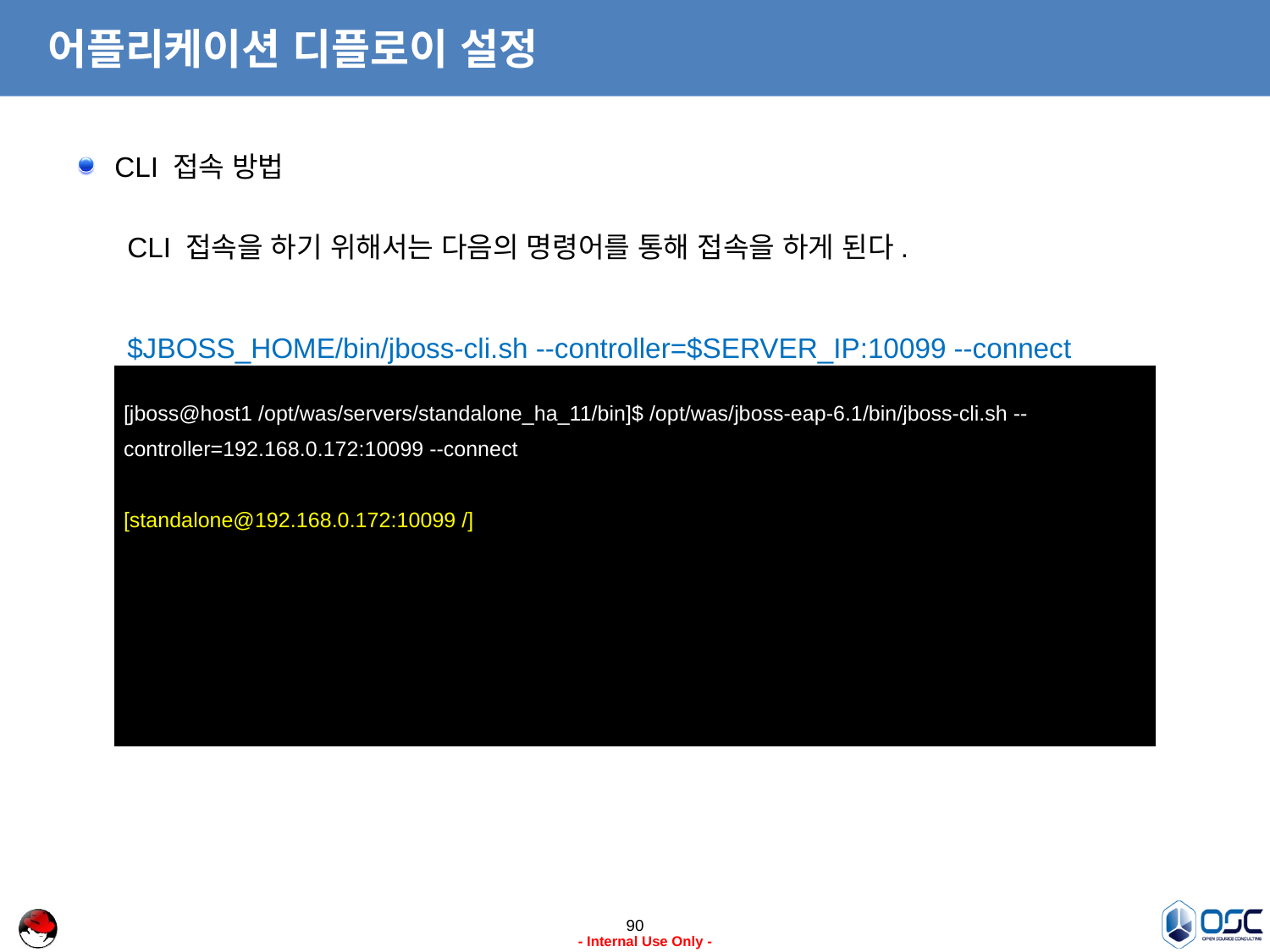

# 어플리케이션 디플로이 설정
CLI 접속 방법
CLI 접속을 하기 위해서는 다음의 명령어를 통해 접속을 하게 된다.

$JBOSS_HOME/bin/jboss-cli.sh --controller=$SERVER_IP:10099 --connect
| [jboss@host1 /opt/was/servers/standalone\_ha\_11/bin]$ /opt/was/jboss-eap-6.1/bin/jboss-cli.sh --controller=192.168.0.172:10099 --connect [standalone@192.168.0.172:10099 /] |
| --- |